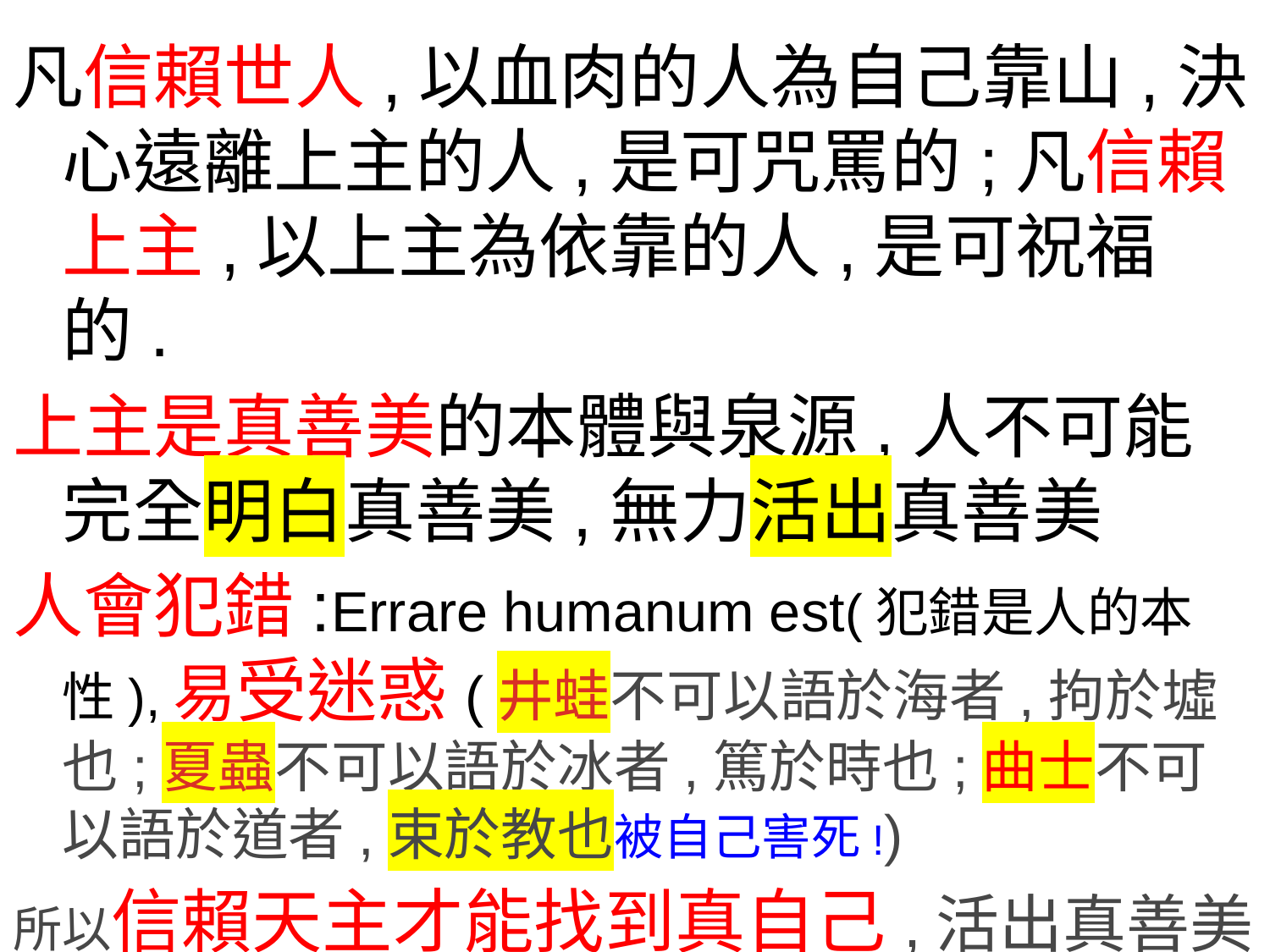

凡信賴世人,以血肉的人為自己靠山,決心遠離上主的人,是可咒罵的;凡信賴上主,以上主為依靠的人,是可祝福的.
上主是真善美的本體與泉源,人不可能完全明白真善美,無力活出真善美
人會犯錯:Errare humanum est(犯錯是人的本性),易受迷惑(井蛙不可以語於海者,拘於墟也;夏蟲不可以語於冰者,篤於時也;曲士不可以語於道者,束於教也被自己害死!)
所以信賴天主才能找到真自己,活出真善美